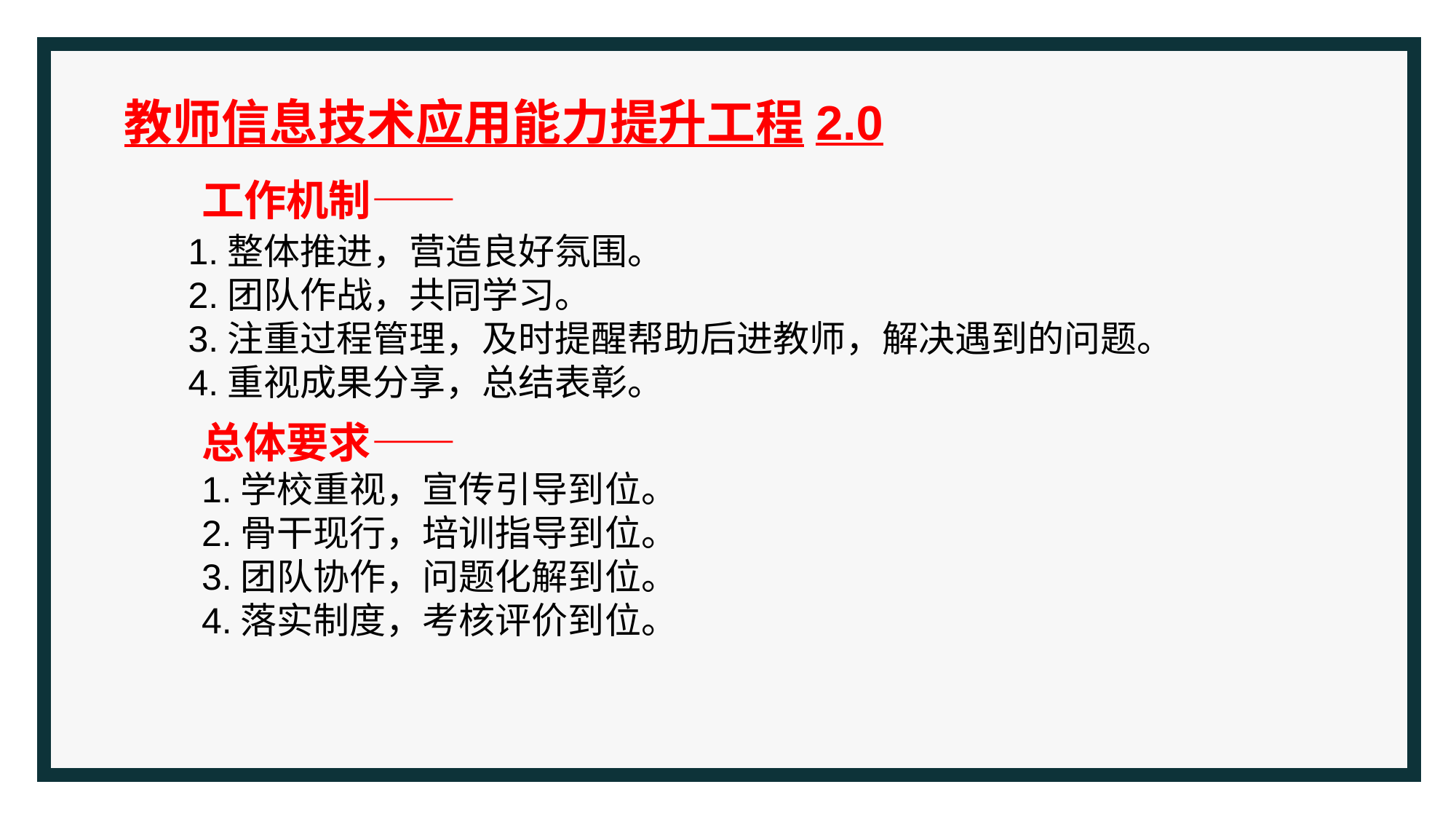

教师信息技术应用能力提升工程2.0
工作机制——
1.整体推进，营造良好氛围。
2.团队作战，共同学习。
3.注重过程管理，及时提醒帮助后进教师，解决遇到的问题。
4.重视成果分享，总结表彰。
总体要求——
1.学校重视，宣传引导到位。
2.骨干现行，培训指导到位。
3.团队协作，问题化解到位。
4.落实制度，考核评价到位。